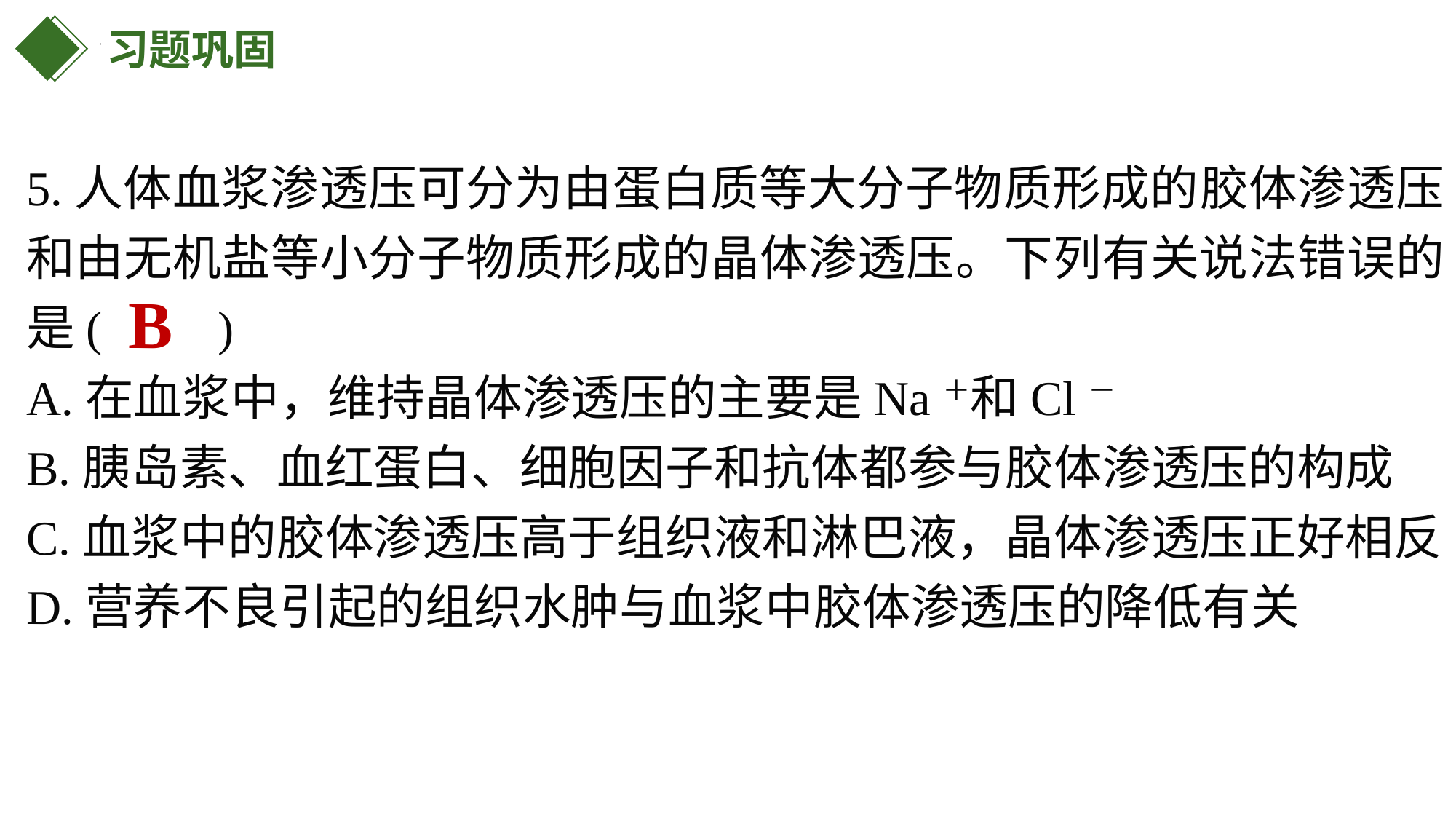

习题巩固
5.人体血浆渗透压可分为由蛋白质等大分子物质形成的胶体渗透压和由无机盐等小分子物质形成的晶体渗透压。下列有关说法错误的是(　    )
A.在血浆中，维持晶体渗透压的主要是Na＋和Cl－
B.胰岛素、血红蛋白、细胞因子和抗体都参与胶体渗透压的构成
C.血浆中的胶体渗透压高于组织液和淋巴液，晶体渗透压正好相反
D.营养不良引起的组织水肿与血浆中胶体渗透压的降低有关
B